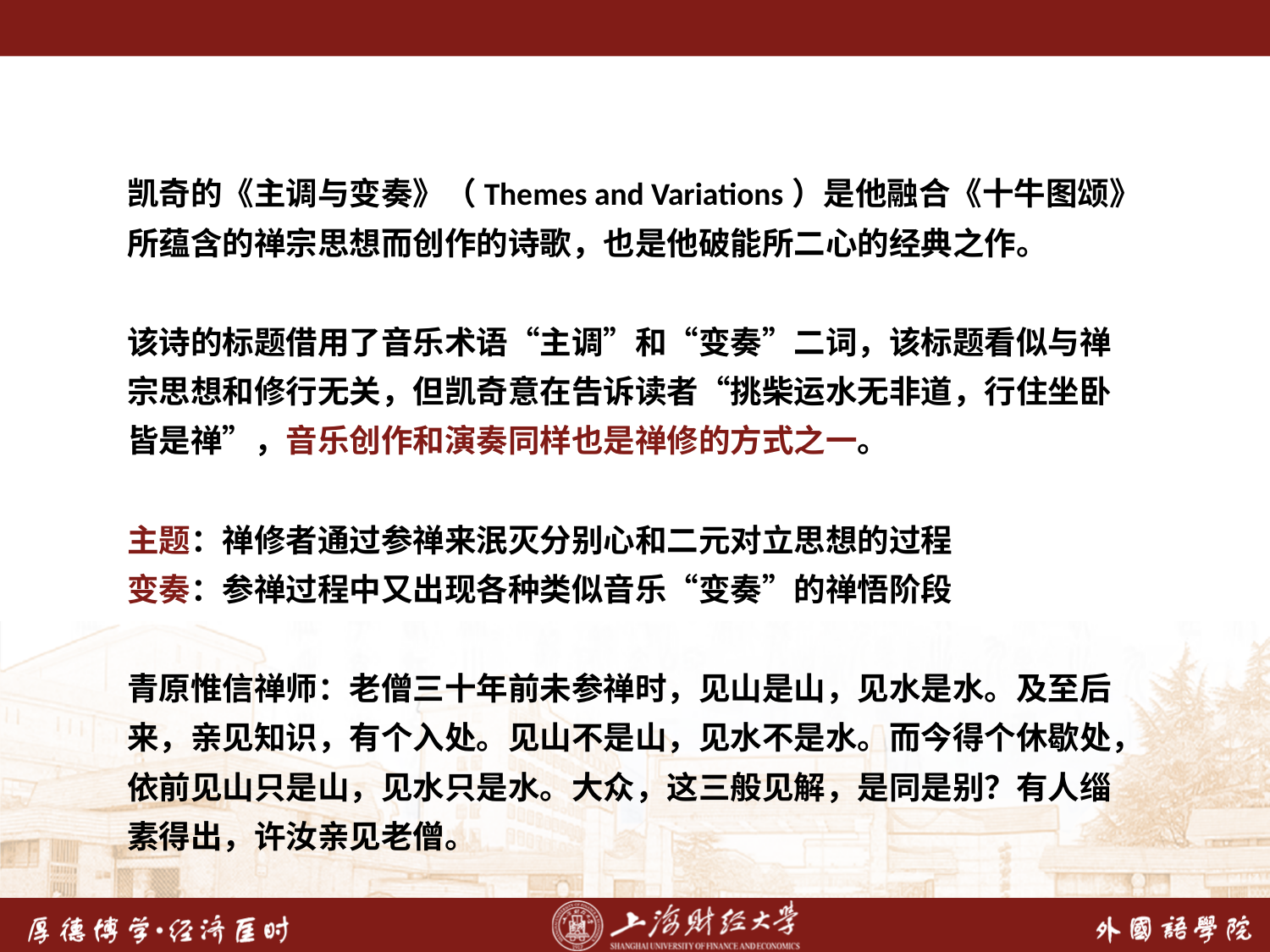

凯奇的《主调与变奏》（Themes and Variations）是他融合《十牛图颂》所蕴含的禅宗思想而创作的诗歌，也是他破能所二心的经典之作。

该诗的标题借用了音乐术语“主调”和“变奏”二词，该标题看似与禅宗思想和修行无关，但凯奇意在告诉读者“挑柴运水无非道，行住坐卧皆是禅”，音乐创作和演奏同样也是禅修的方式之一。

主题：禅修者通过参禅来泯灭分别心和二元对立思想的过程
变奏：参禅过程中又出现各种类似音乐“变奏”的禅悟阶段

青原惟信禅师：老僧三十年前未参禅时，见山是山，见水是水。及至后来，亲见知识，有个入处。见山不是山，见水不是水。而今得个休歇处，依前见山只是山，见水只是水。大众，这三般见解，是同是别？有人缁素得出，许汝亲见老僧。